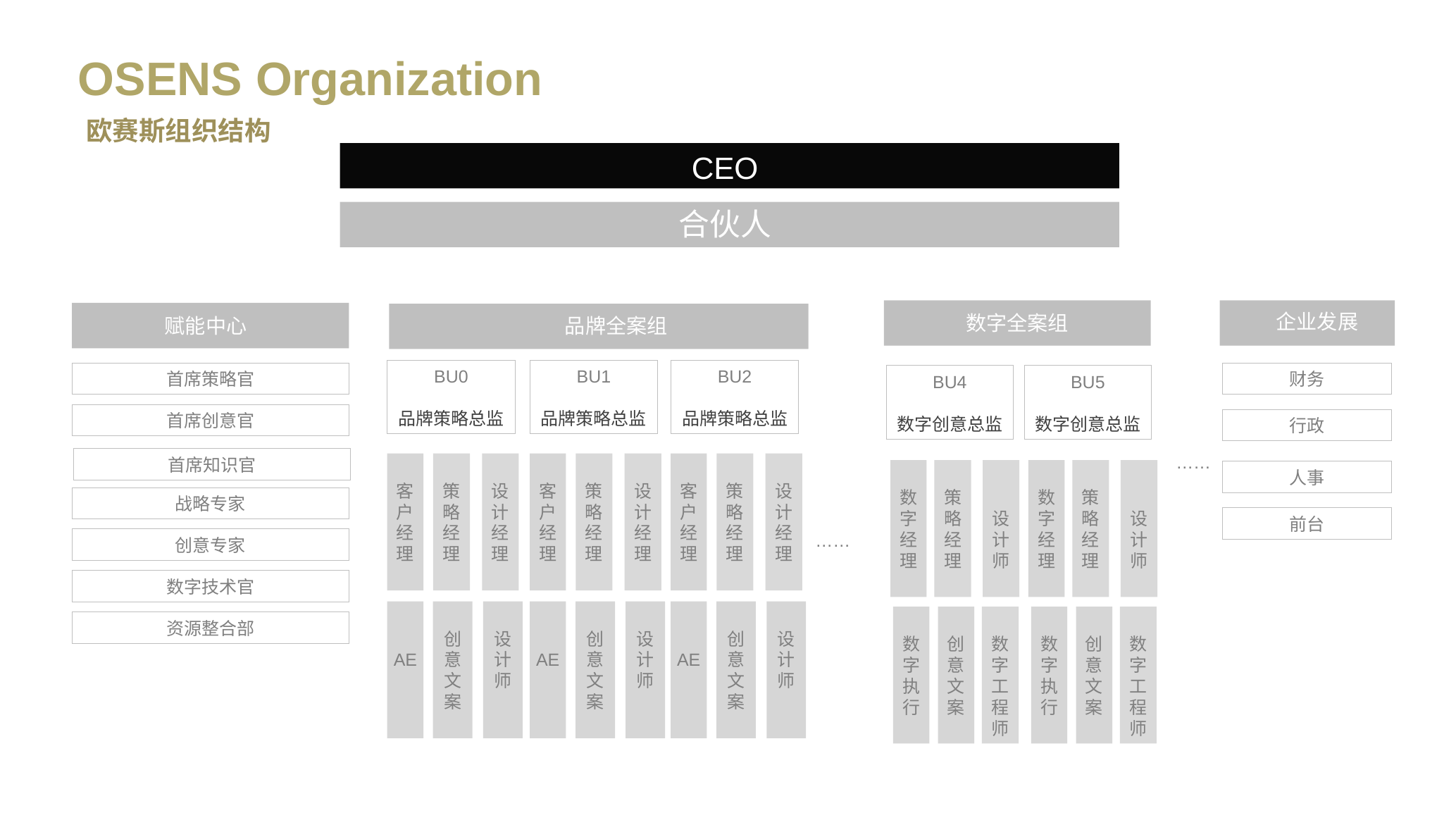

OSENS Organization
欧赛斯组织结构

CEO
合伙人

企业发展
数字全案组
品牌全案组
赋能中心
BU0

品牌策略总监

客户经理

策略经理

设计经理

AE

创意文案

设计师

BU1

品牌策略总监

客户经理

策略经理

设计经理

AE

创意文案

设计师

BU2

品牌策略总监

客户经理

策略经理

设计经理

AE

创意文案

设计师

首席策略官
财务
BU4

数字创意总监

数字经理

策略经理

设计
师

数字执行

创意文案

数字工程师
BU5

数字创意总监

数字经理

策略经理

设计
师

数字执行

创意文案

数字工程师
首席创意官
行政
……
首席知识官
人事
战略专家
前台
……
创意专家
数字技术官
资源整合部